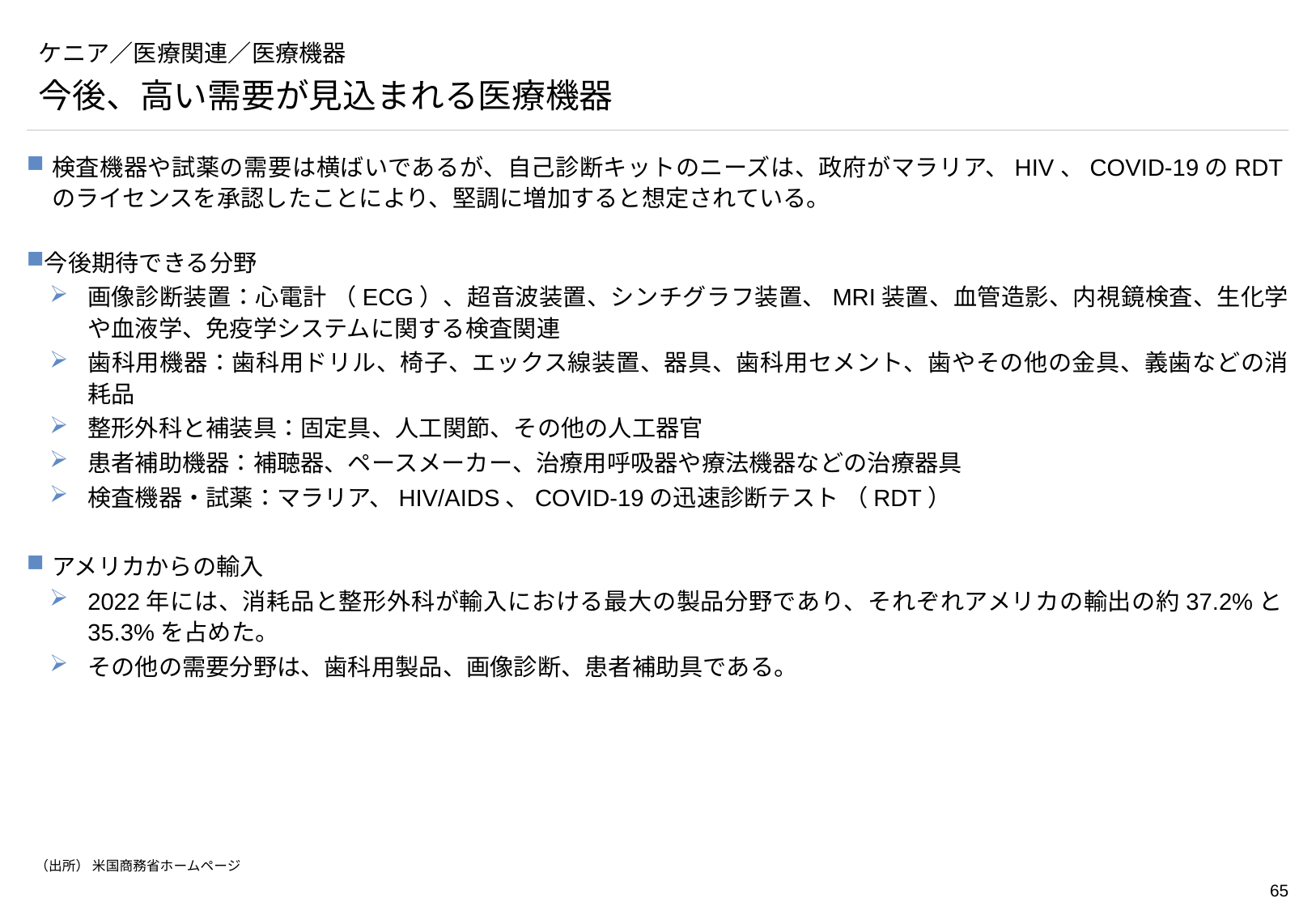

# ケニア／医療関連／医療機器
今後、高い需要が見込まれる医療機器
検査機器や試薬の需要は横ばいであるが、自己診断キットのニーズは、政府がマラリア、HIV、COVID-19のRDTのライセンスを承認したことにより、堅調に増加すると想定されている。
今後期待できる分野
画像診断装置：心電計 （ECG）、超音波装置、シンチグラフ装置、MRI装置、血管造影、内視鏡検査、生化学や血液学、免疫学システムに関する検査関連
歯科用機器：歯科用ドリル、椅子、エックス線装置、器具、歯科用セメント、歯やその他の金具、義歯などの消耗品
整形外科と補装具：固定具、人工関節、その他の人工器官
患者補助機器：補聴器、ペースメーカー、治療用呼吸器や療法機器などの治療器具
検査機器・試薬：マラリア、HIV/AIDS、COVID-19の迅速診断テスト （RDT）

アメリカからの輸入
2022年には、消耗品と整形外科が輸入における最大の製品分野であり、それぞれアメリカの輸出の約37.2%と35.3%を占めた。
その他の需要分野は、歯科用製品、画像診断、患者補助具である。
（出所） 米国商務省ホームページ